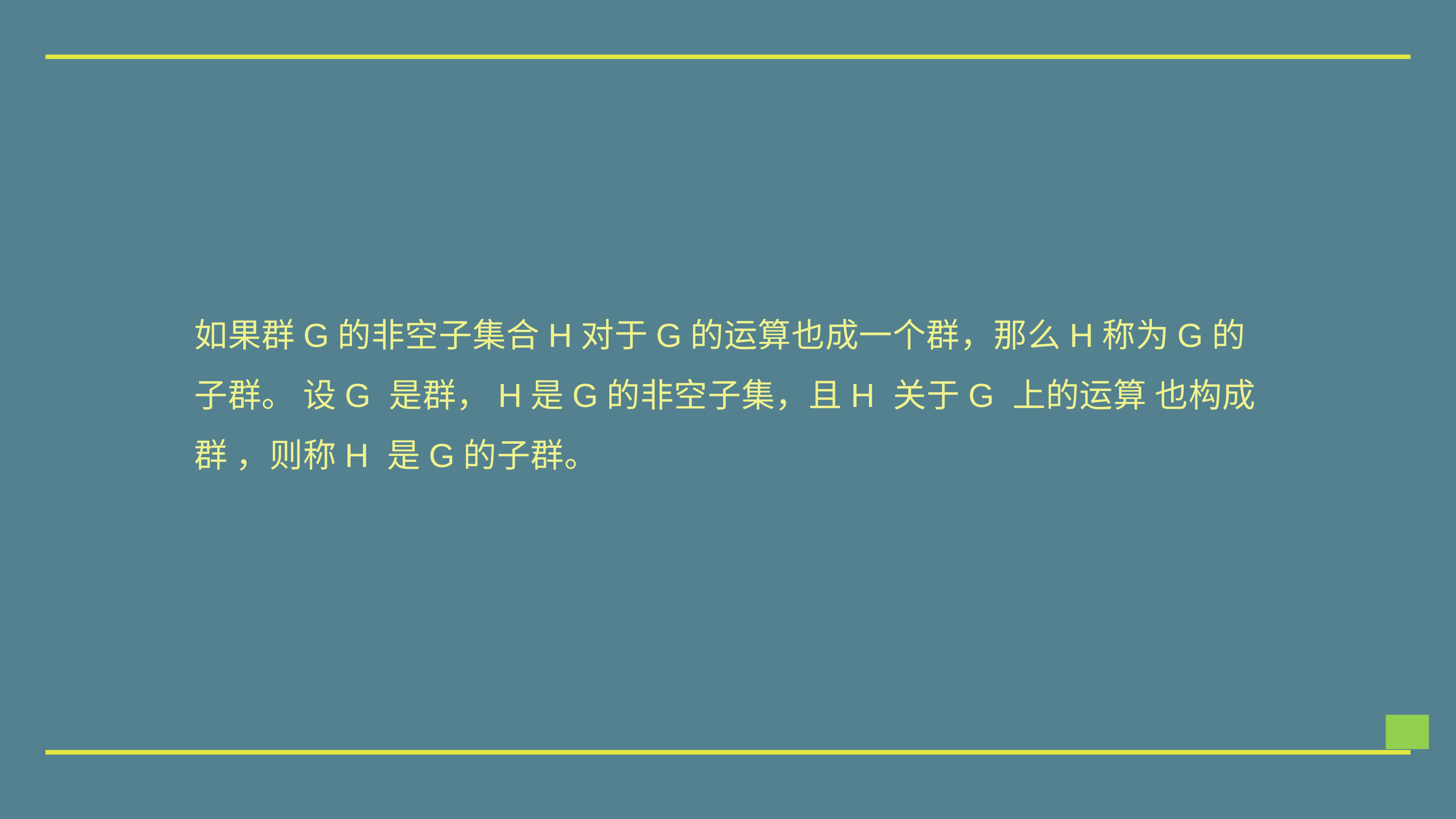

如果群G的非空子集合H对于G的运算也成一个群，那么H称为G的子群。 设G 是群，H是G的非空子集，且H 关于G 上的运算 也构成群 ，则称H 是G的子群。